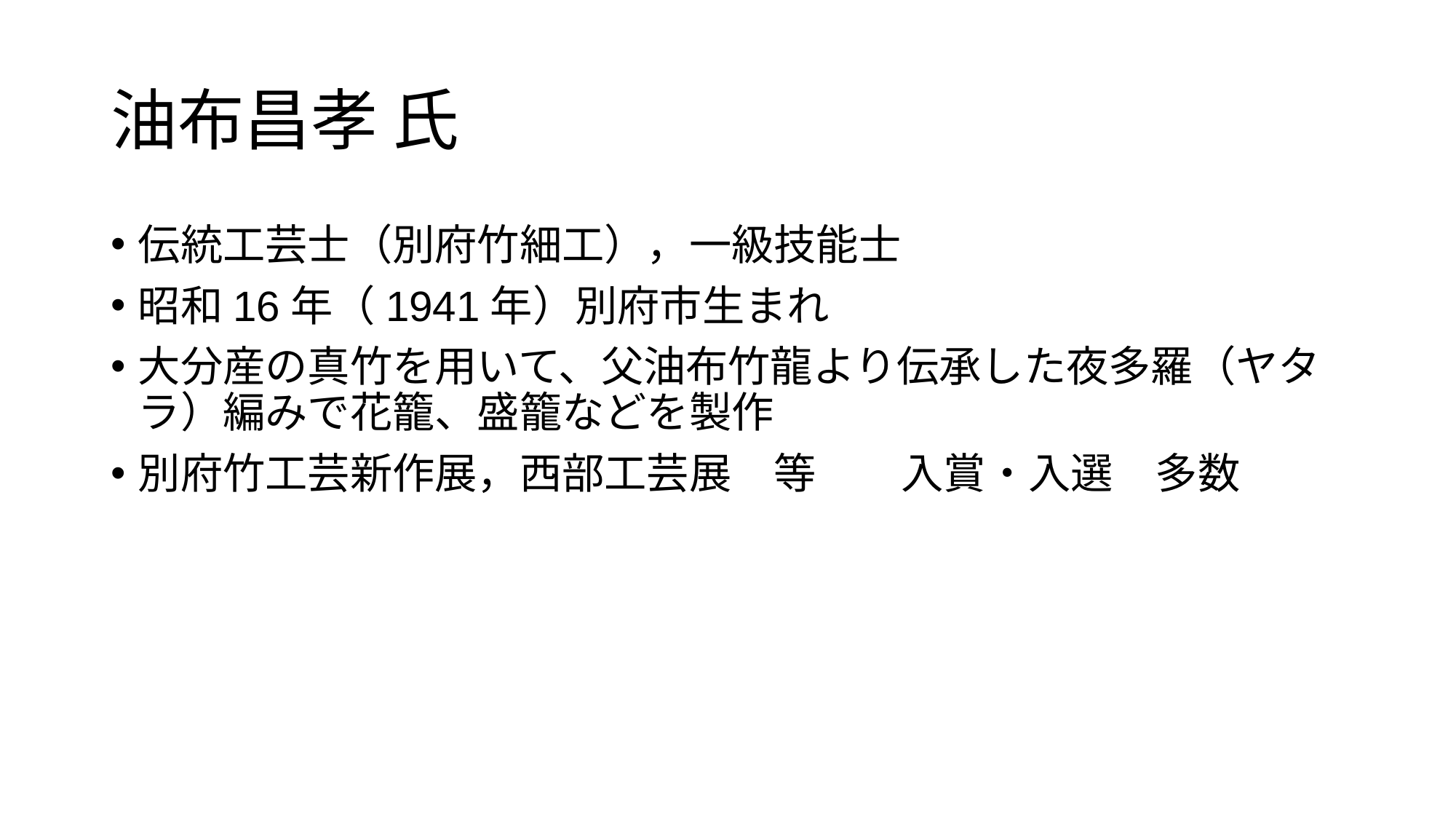

# 油布昌孝 氏
伝統工芸士（別府竹細工），一級技能士
昭和16年（1941年）別府市生まれ
大分産の真竹を用いて、父油布竹龍より伝承した夜多羅（ヤタラ）編みで花籠、盛籠などを製作
別府竹工芸新作展，西部工芸展　等　　入賞・入選　多数